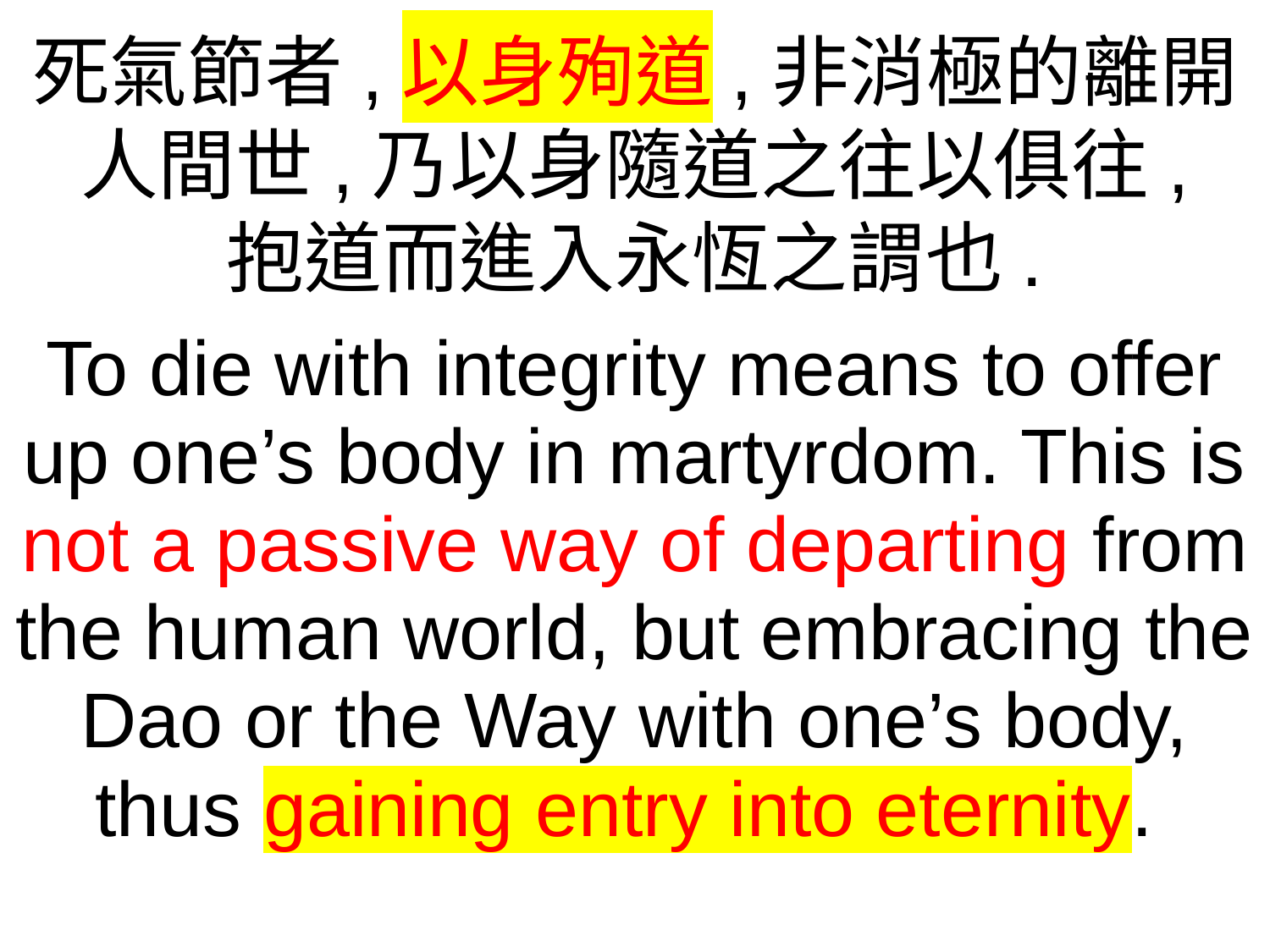

死氣節者,以身殉道,非消極的離開人間世,乃以身隨道之往以俱往,
抱道而進入永恆之謂也.
To die with integrity means to offer up one’s body in martyrdom. This is not a passive way of departing from the human world, but embracing the Dao or the Way with one’s body, thus gaining entry into eternity.